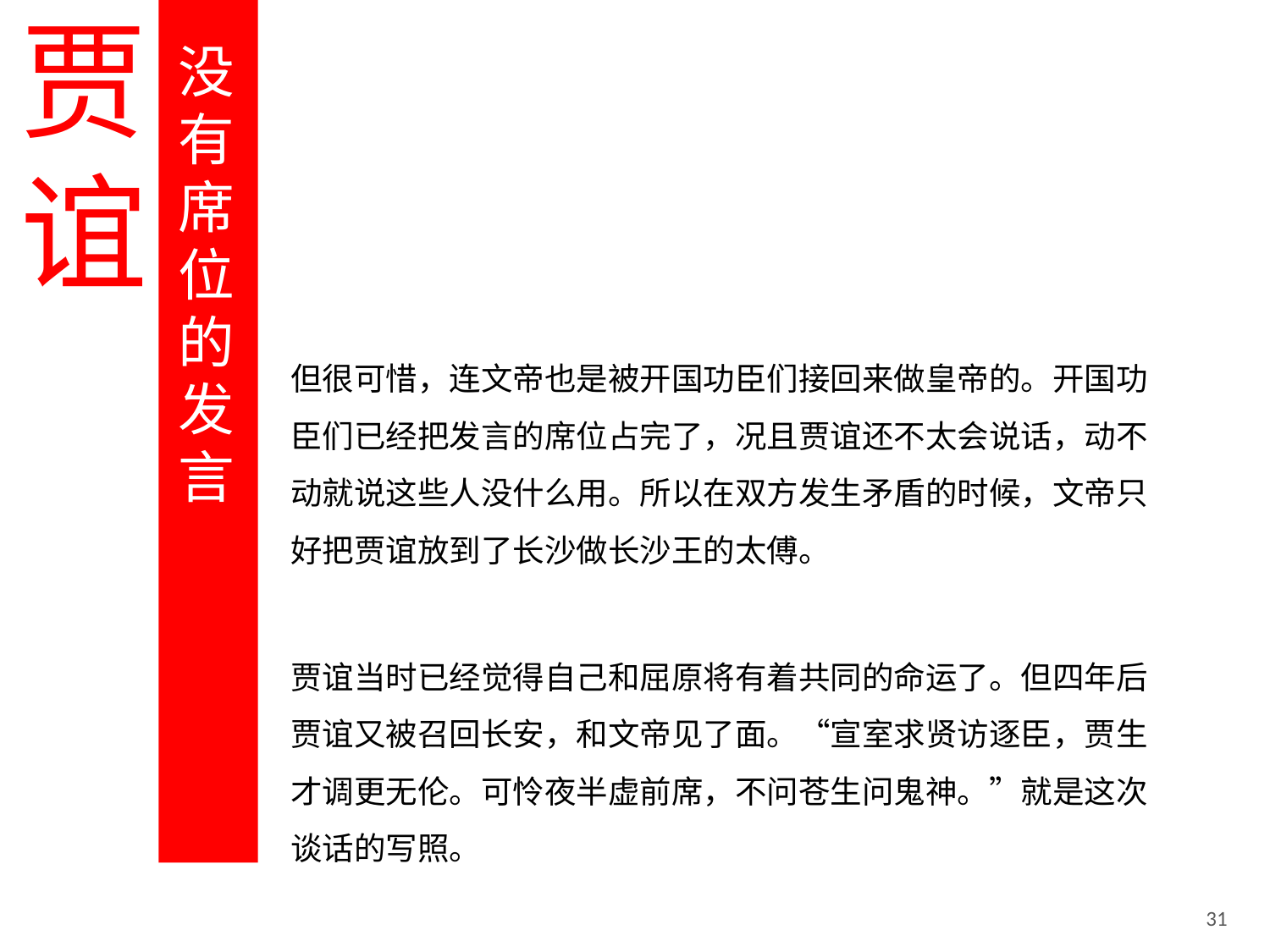

贾谊
没有席位的发言
但很可惜，连文帝也是被开国功臣们接回来做皇帝的。开国功臣们已经把发言的席位占完了，况且贾谊还不太会说话，动不动就说这些人没什么用。所以在双方发生矛盾的时候，文帝只好把贾谊放到了长沙做长沙王的太傅。

贾谊当时已经觉得自己和屈原将有着共同的命运了。但四年后贾谊又被召回长安，和文帝见了面。“宣室求贤访逐臣，贾生才调更无伦。可怜夜半虚前席，不问苍生问鬼神。”就是这次谈话的写照。
31